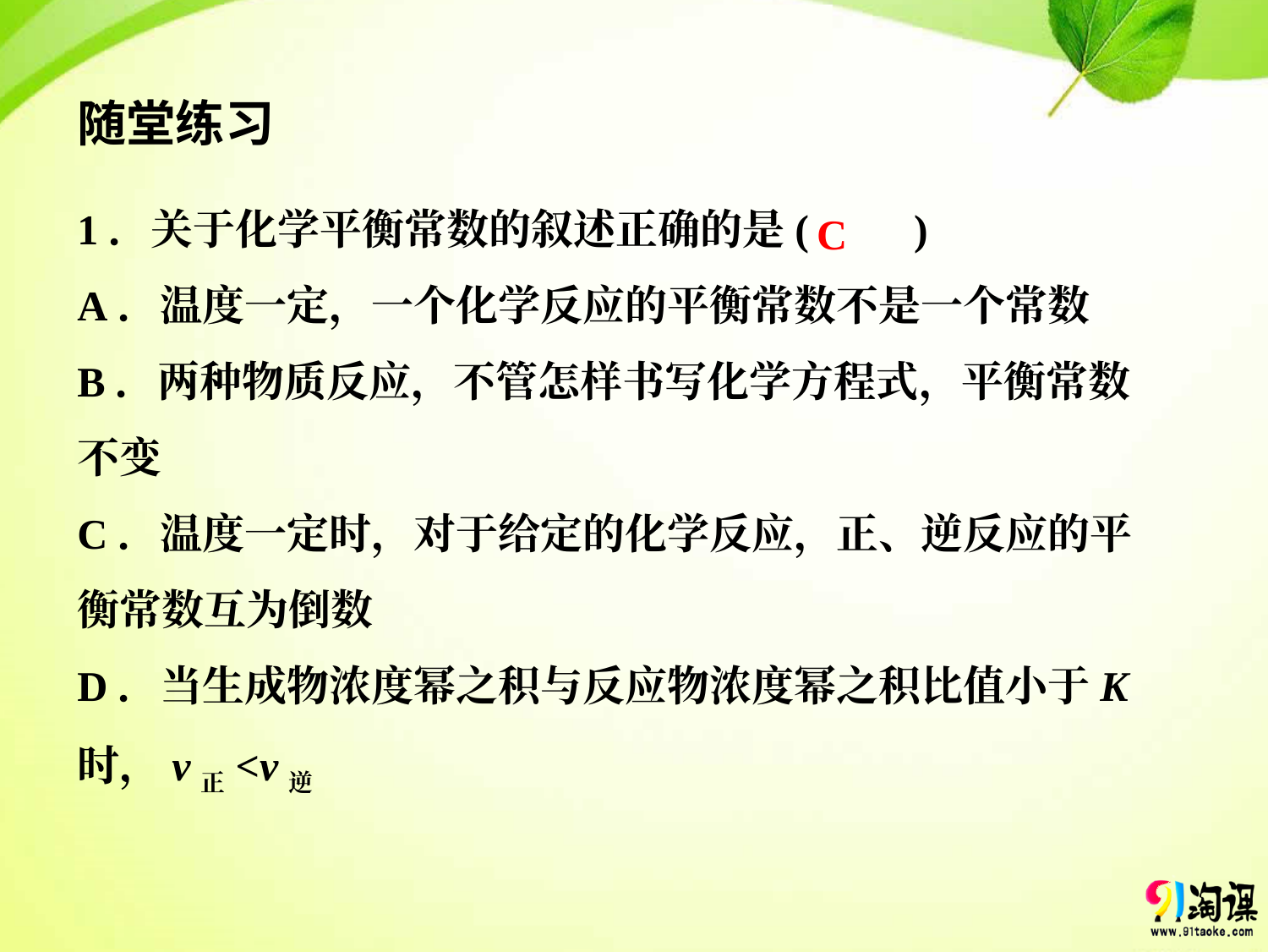

随堂练习
1．关于化学平衡常数的叙述正确的是(　　)
A．温度一定，一个化学反应的平衡常数不是一个常数
B．两种物质反应，不管怎样书写化学方程式，平衡常数不变
C．温度一定时，对于给定的化学反应，正、逆反应的平衡常数互为倒数
D．当生成物浓度幂之积与反应物浓度幂之积比值小于K时，v正<v逆
C